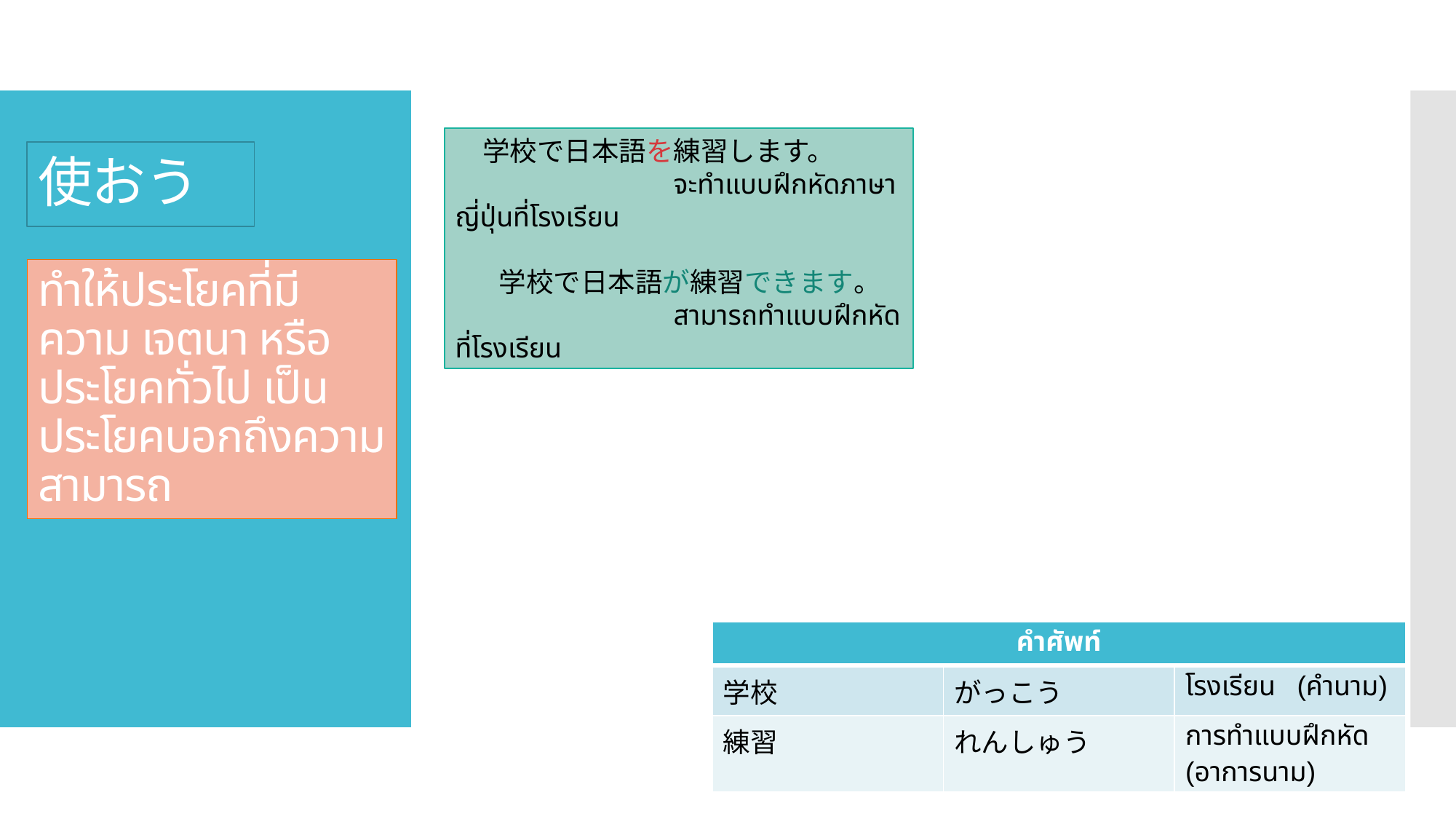

学校で日本語を練習します。
		จะทำแบบฝึกหัดภาษาญี่ปุ่นที่โรงเรียน

      学校で日本語が練習できます。
		สามารถทำแบบฝึกหัดที่โรงเรียน
# 使おう
ทำให้ประโยคที่มีความ เจตนา หรือ ประโยคทั่วไป เป็น ประโยคบอกถึงความสามารถ
| คำศัพท์ |  |  |
| --- | --- | --- |
| 学校 | がっこう | โรงเรียน (คำนาม) |
| 練習 | れんしゅう | การทำแบบฝึกหัด (อาการนาม) |